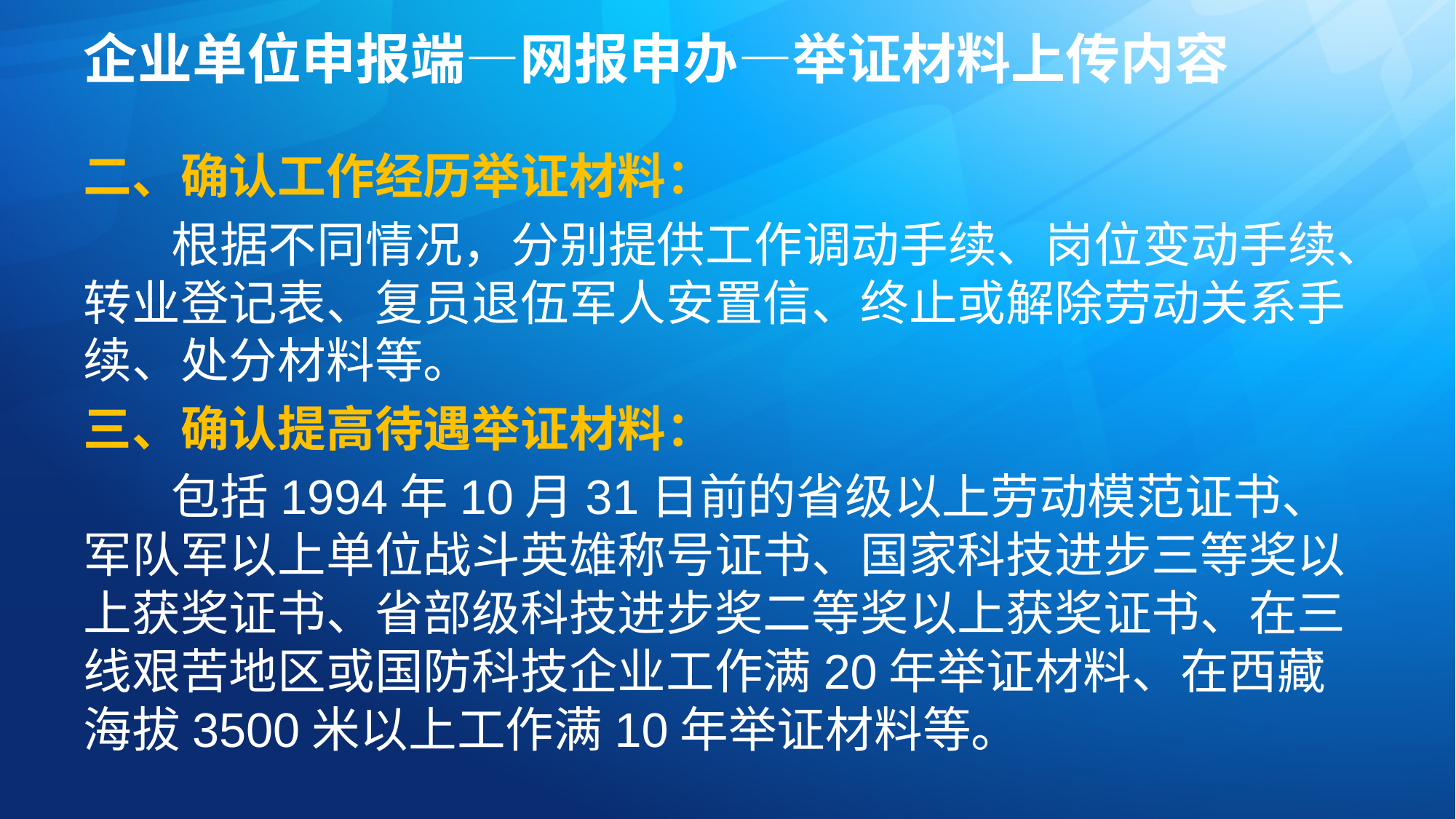

# 企业单位申报端—网报申办—举证材料上传内容
二、确认工作经历举证材料：
       根据不同情况，分别提供工作调动手续、岗位变动手续、转业登记表、复员退伍军人安置信、终止或解除劳动关系手续、处分材料等。
三、确认提高待遇举证材料：
       包括1994年10月31日前的省级以上劳动模范证书、军队军以上单位战斗英雄称号证书、国家科技进步三等奖以上获奖证书、省部级科技进步奖二等奖以上获奖证书、在三线艰苦地区或国防科技企业工作满20年举证材料、在西藏海拔3500米以上工作满10年举证材料等。